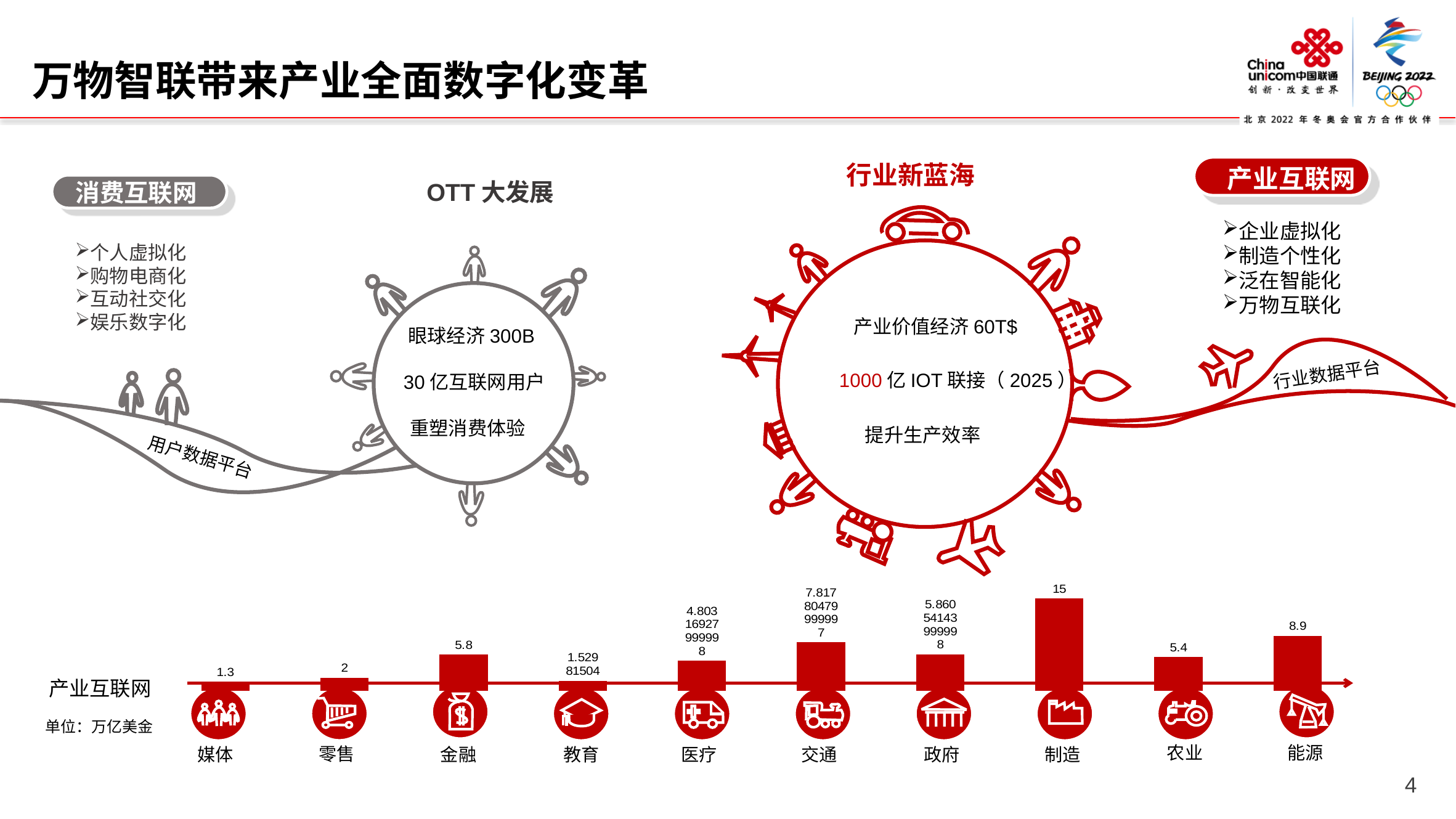

万物智联带来产业全面数字化变革
行业新蓝海

产业互联网
OTT大发展
消费互联网

企业虚拟化
制造个性化
泛在智能化
万物互联化

个人虚拟化
购物电商化
互动社交化
娱乐数字化

眼球经济300B
30亿互联网用户
重塑消费体验
用户数据平台
产业价值经济60T$
行业数据平台
1000亿IOT联接（2025）
提升生产效率

### Chart

| Category |  |
|---|---|
| 媒体 | 1.3 |
| 零售 | 2.0 |
| 金融 | 5.8 |
| 教育 | 1.52981504 |
| 医疗 | 4.8031692799999846 |
| 交通 | 7.8178047999999745 |
| 政府 | 5.8605414399999765 |
| 制造 | 15.0 |
| 农业 | 5.4 |
| 能源 | 8.9 |

政府
能源
农业
媒体
教育
制造
金融
零售
医疗
交通
         产业互联网
单位：万亿美金